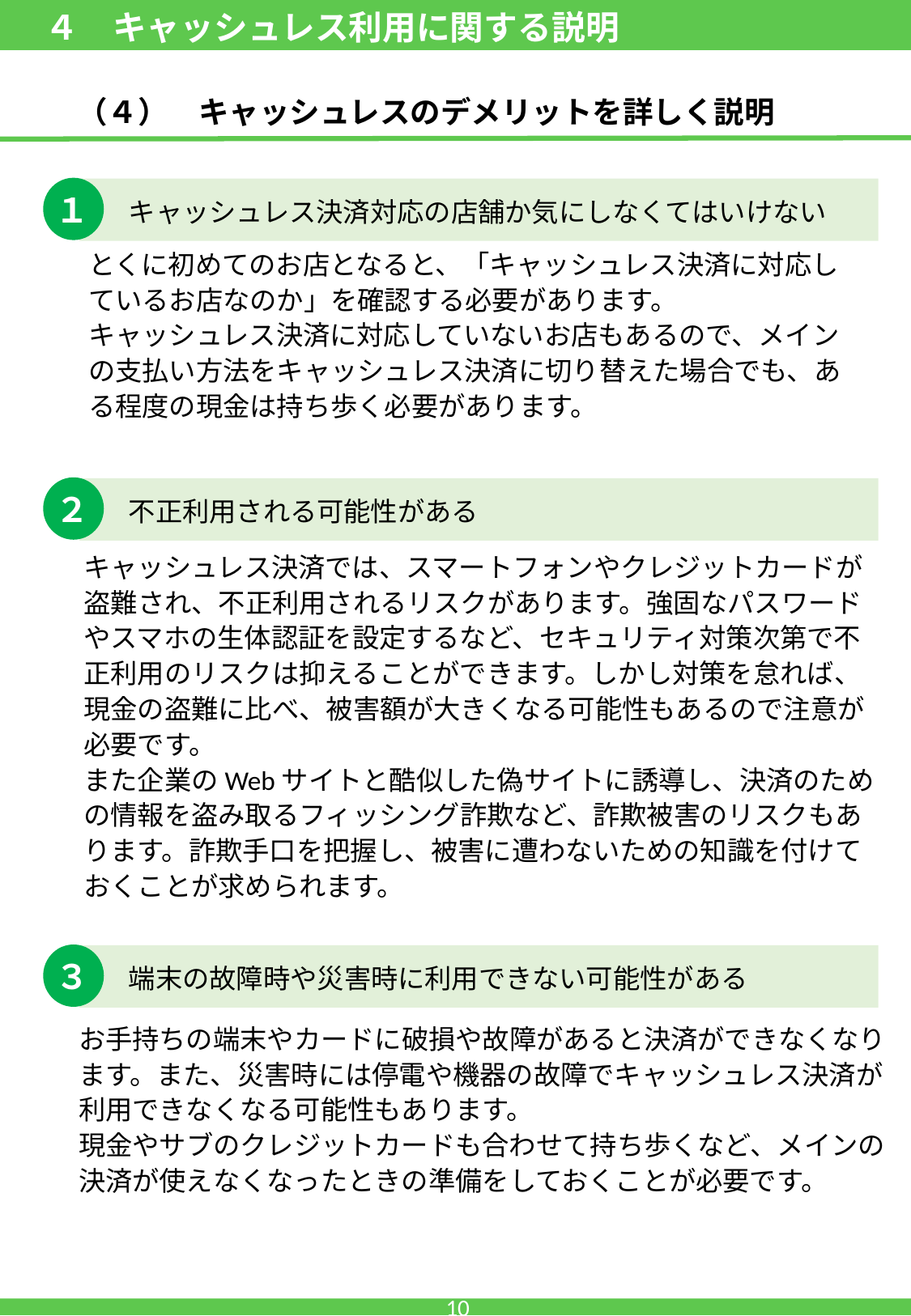

４　キャッシュレス利用に関する説明
　　（４）　キャッシュレスのデメリットを詳しく説明

１
キャッシュレス決済対応の店舗か気にしなくてはいけない
とくに初めてのお店となると、「キャッシュレス決済に対応しているお店なのか」を確認する必要があります。
キャッシュレス決済に対応していないお店もあるので、メインの支払い方法をキャッシュレス決済に切り替えた場合でも、ある程度の現金は持ち歩く必要があります。

２
不正利用される可能性がある
キャッシュレス決済では、スマートフォンやクレジットカードが盗難され、不正利用されるリスクがあります。強固なパスワードやスマホの生体認証を設定するなど、セキュリティ対策次第で不正利用のリスクは抑えることができます。しかし対策を怠れば、現金の盗難に比べ、被害額が大きくなる可能性もあるので注意が必要です。
また企業のWebサイトと酷似した偽サイトに誘導し、決済のための情報を盗み取るフィッシング詐欺など、詐欺被害のリスクもあります。詐欺手口を把握し、被害に遭わないための知識を付けておくことが求められます。

３
端末の故障時や災害時に利用できない可能性がある
お手持ちの端末やカードに破損や故障があると決済ができなくなります。また、災害時には停電や機器の故障でキャッシュレス決済が利用できなくなる可能性もあります。
現金やサブのクレジットカードも合わせて持ち歩くなど、メインの決済が使えなくなったときの準備をしておくことが必要です。
10